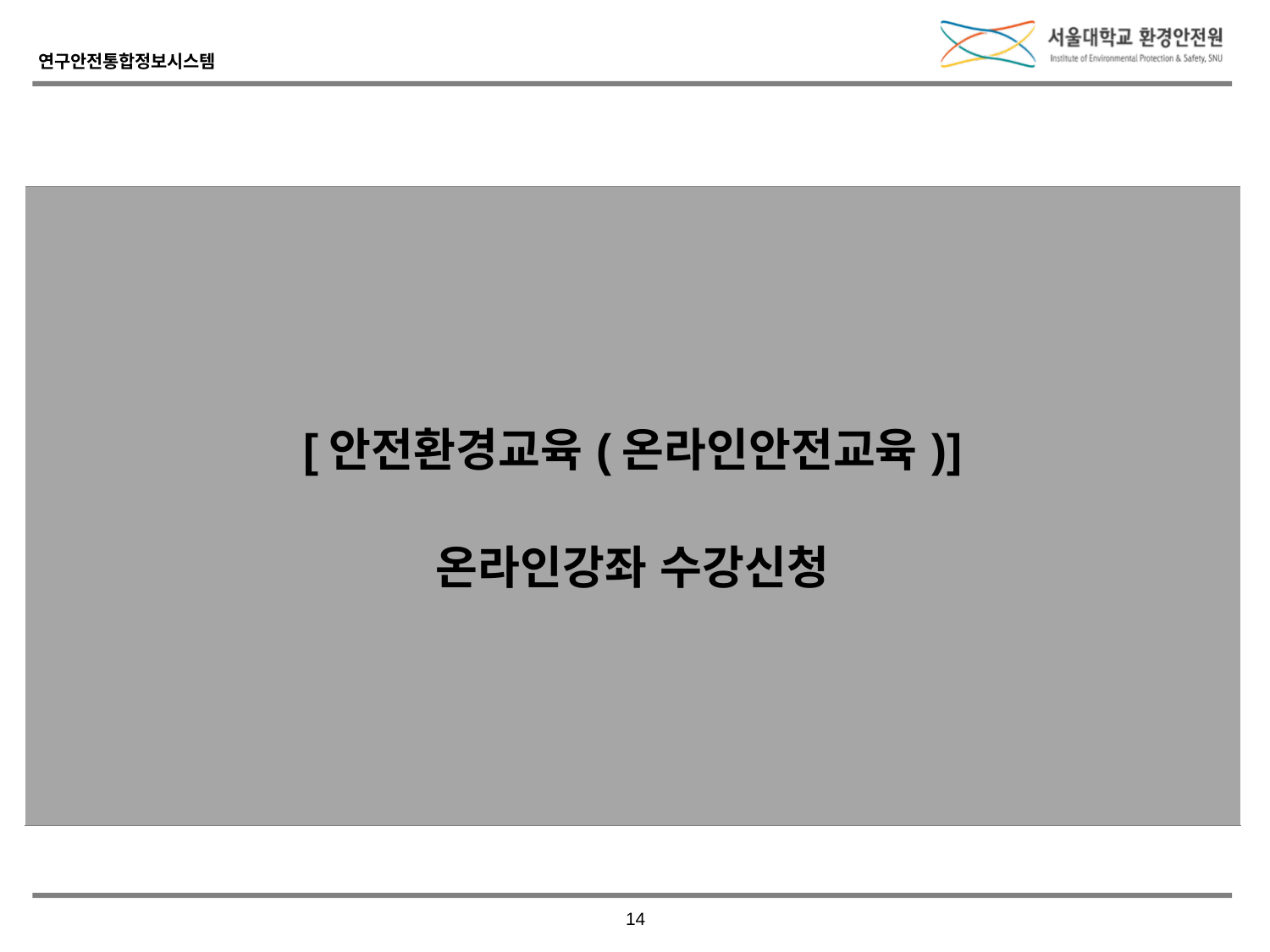

| [안전환경교육(온라인안전교육)] 온라인강좌 수강신청 |
| --- |